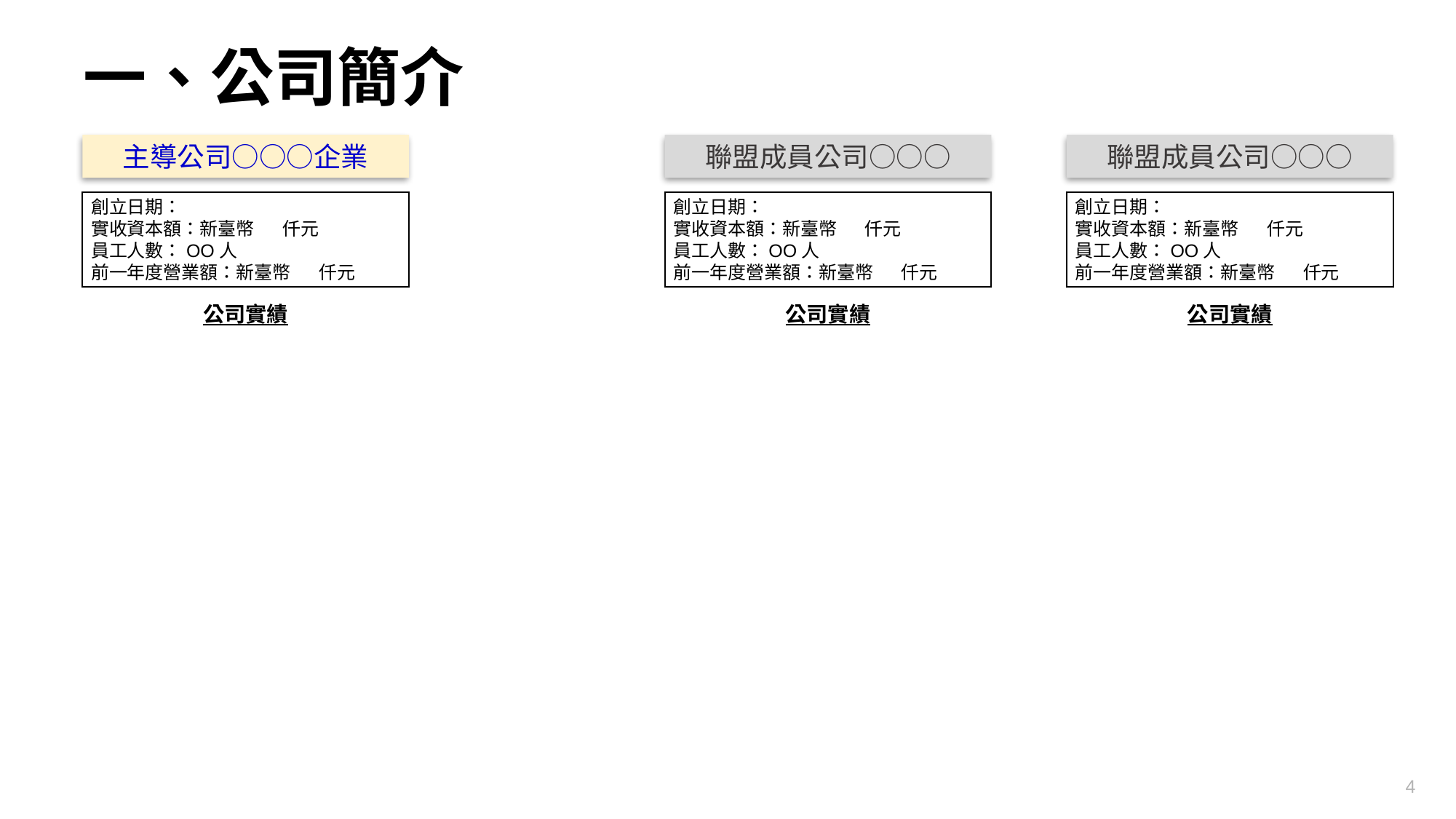

# 一、公司簡介
主導公司○○○企業
聯盟成員公司○○○
聯盟成員公司○○○
創立日期：
實收資本額：新臺幣       仟元
員工人數：OO人
前一年度營業額：新臺幣       仟元
創立日期：
實收資本額：新臺幣       仟元
員工人數：OO人
前一年度營業額：新臺幣       仟元
創立日期：
實收資本額：新臺幣       仟元
員工人數：OO人
前一年度營業額：新臺幣       仟元
公司實績
公司實績
公司實績
4